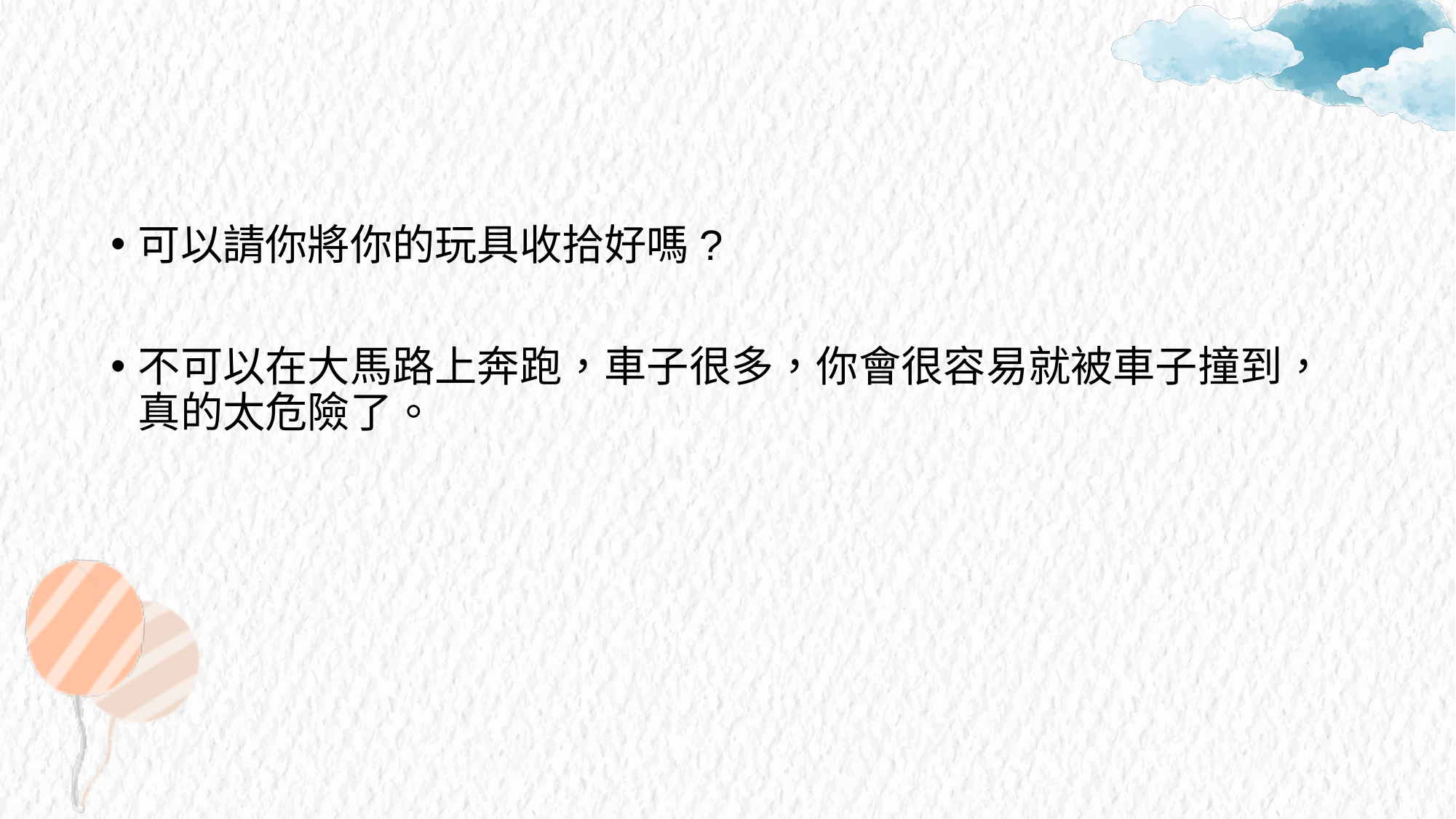

#
可以請你將你的玩具收拾好嗎?

不可以在大馬路上奔跑，車子很多，你會很容易就被車子撞到，真的太危險了。